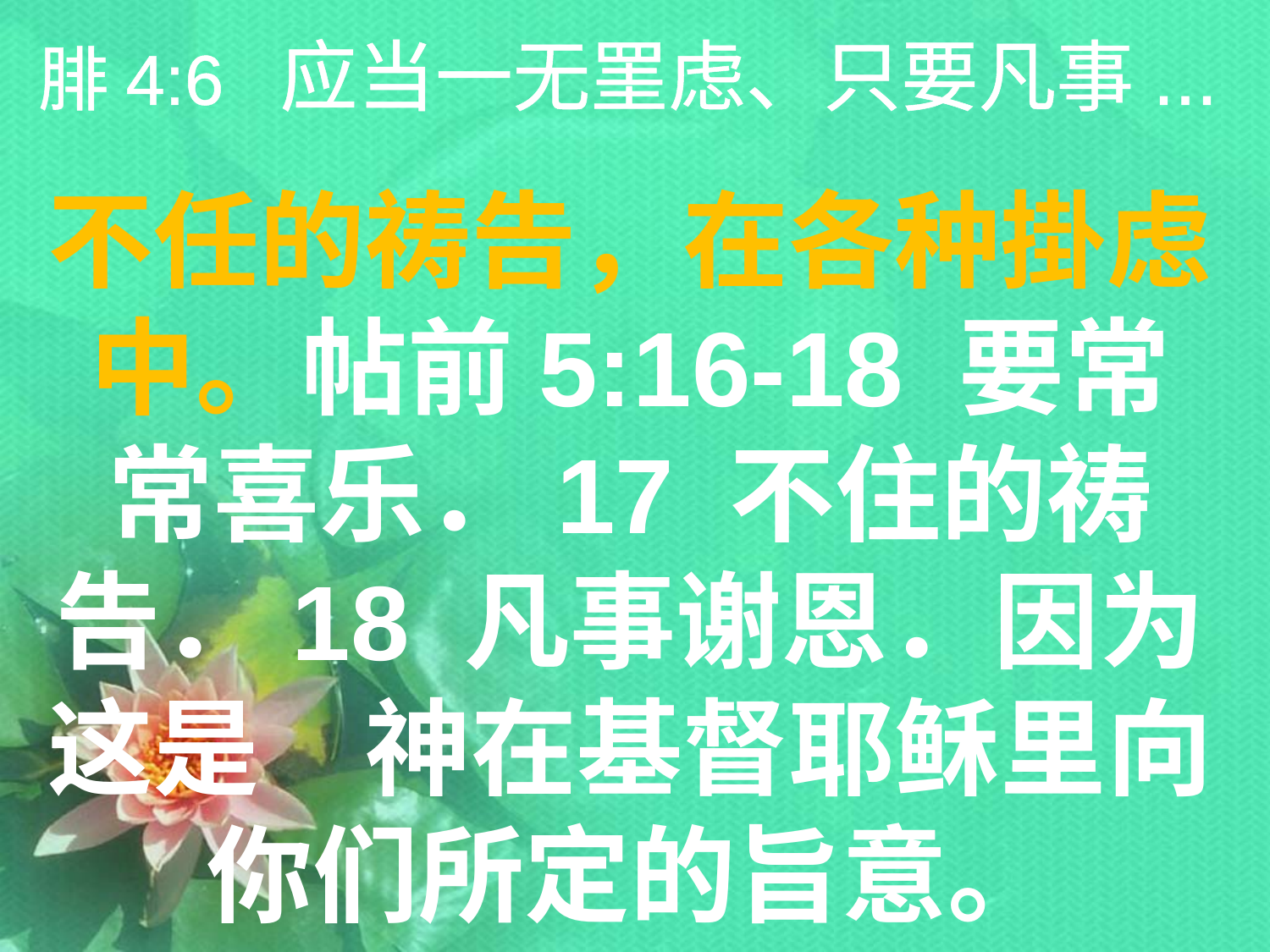

腓4:6  应当一无罣虑、只要凡事...
不任的祷告，在各种掛虑中。帖前5:16-18 要常常喜乐．17 不住的祷告．18 凡事谢恩．因为这是　神在基督耶稣里向你们所定的旨意。